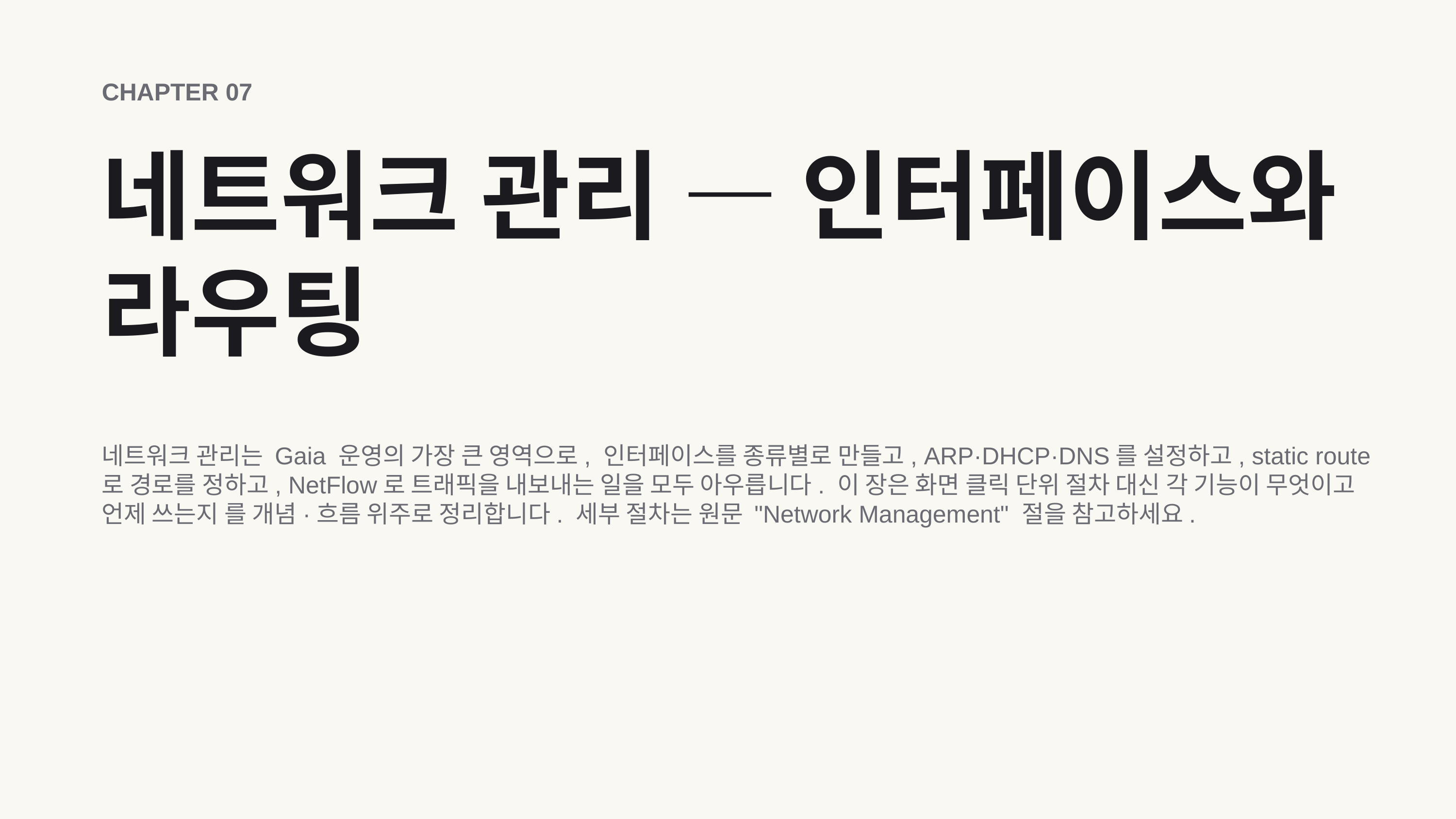

CHAPTER 07
네트워크 관리 — 인터페이스와 라우팅
네트워크 관리는 Gaia 운영의 가장 큰 영역으로, 인터페이스를 종류별로 만들고, ARP·DHCP·DNS를 설정하고, static route로 경로를 정하고, NetFlow로 트래픽을 내보내는 일을 모두 아우릅니다. 이 장은 화면 클릭 단위 절차 대신 각 기능이 무엇이고 언제 쓰는지 를 개념·흐름 위주로 정리합니다. 세부 절차는 원문 "Network Management" 절을 참고하세요.